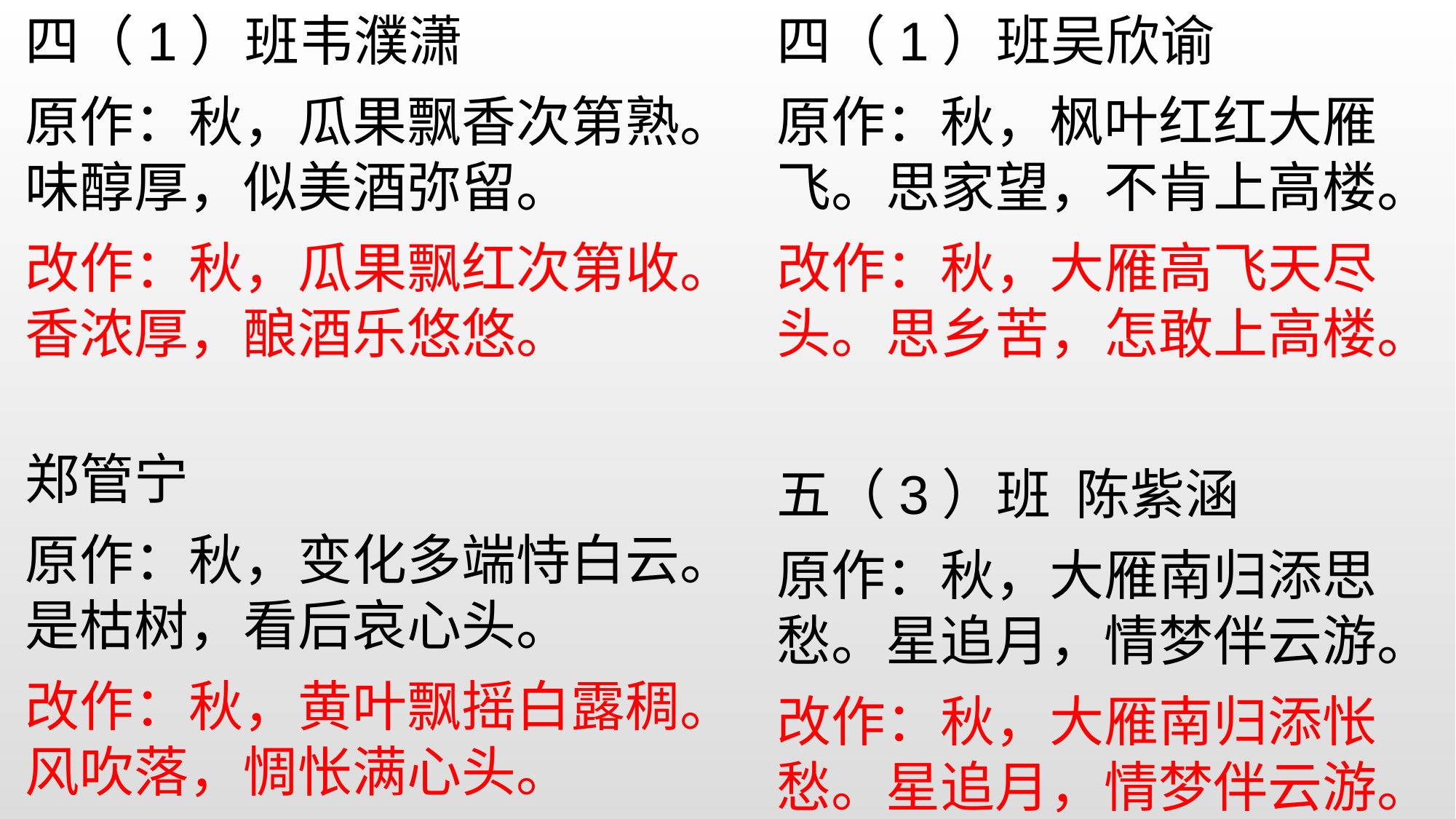

四（1）班韦濮潇
原作：秋，瓜果飘香次第熟。味醇厚，似美酒弥留。
改作：秋，瓜果飘红次第收。香浓厚，酿酒乐悠悠。

郑管宁
原作：秋，变化多端恃白云。是枯树，看后哀心头。
改作：秋，黄叶飘摇白露稠。风吹落，惆怅满心头。

四（1）班吴欣谕
原作：秋，枫叶红红大雁飞。思家望，不肯上高楼。
改作：秋，大雁高飞天尽头。思乡苦，怎敢上高楼。

五（3）班  陈紫涵
原作：秋，大雁南归添思愁。星追月，情梦伴云游。
改作：秋，大雁南归添怅愁。星追月，情梦伴云游。